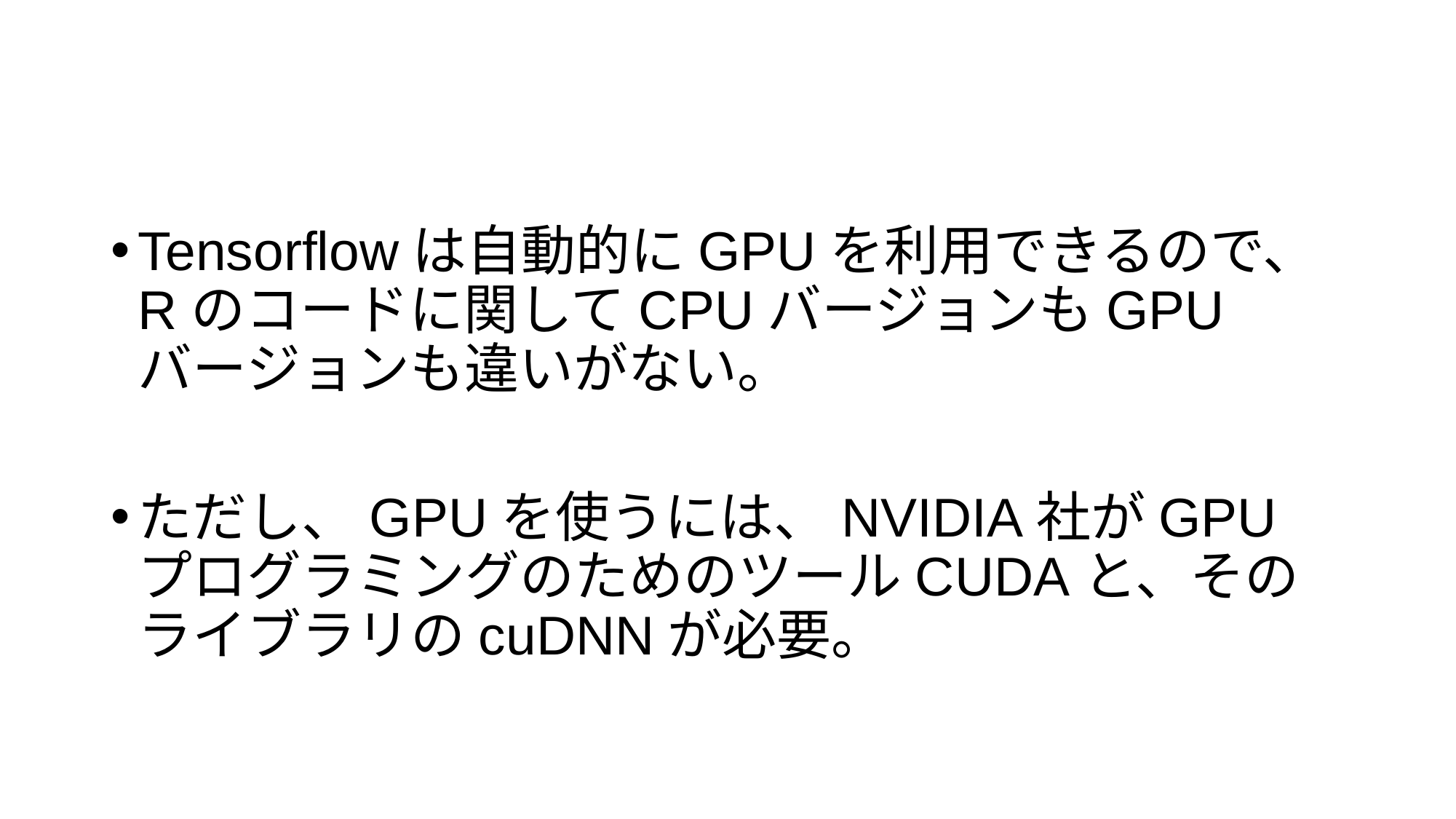

#
Tensorflowは自動的にGPUを利用できるので、Rのコードに関してCPUバージョンもGPUバージョンも違いがない。

ただし、GPUを使うには、NVIDIA社がGPUプログラミングのためのツールCUDAと、そのライブラリのcuDNNが必要。